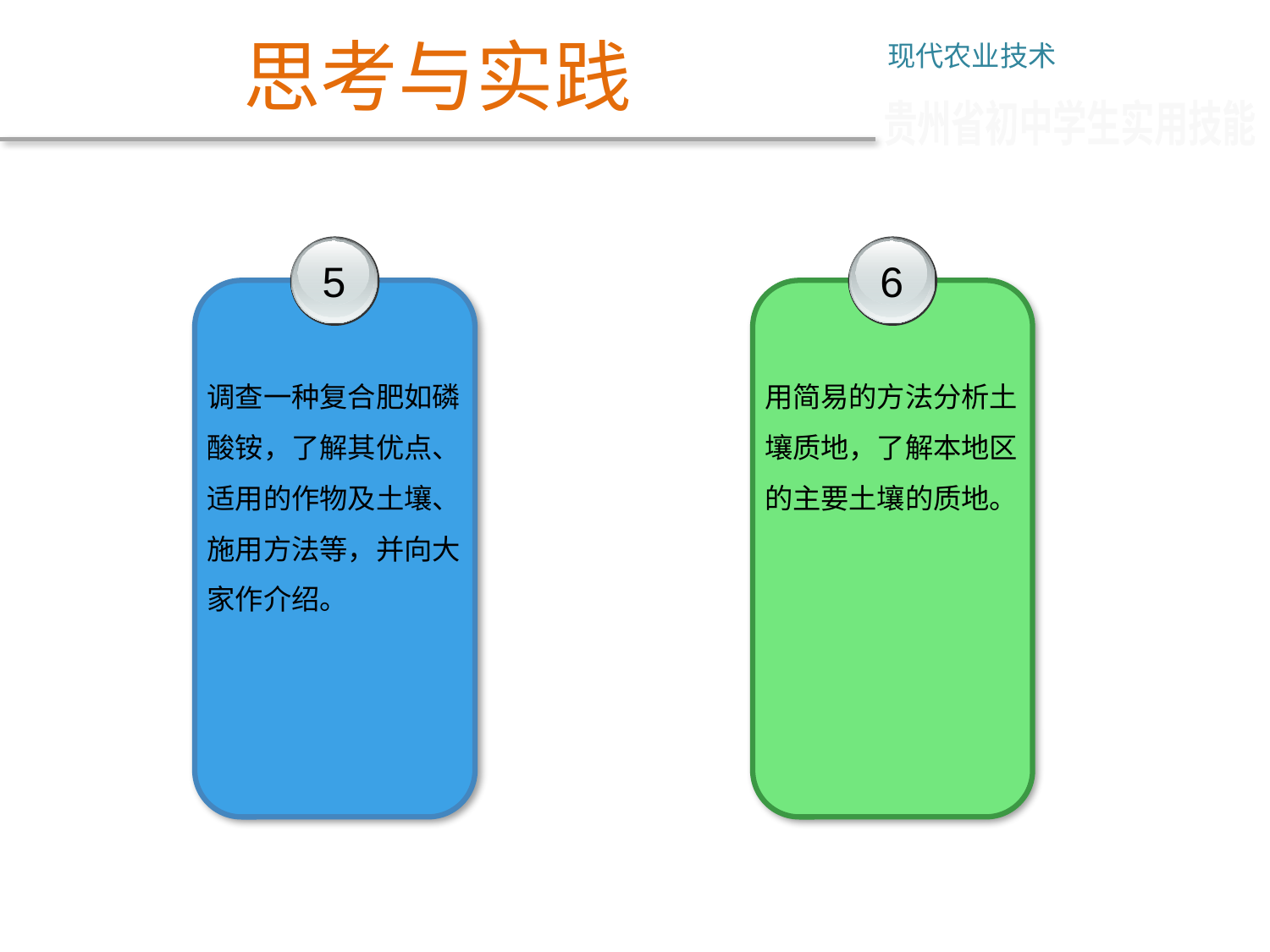

思考与实践
现代农业技术
贵州省初中学生实用技能

6

用简易的方法分析土壤质地，了解本地区的主要土壤的质地。

5

调查一种复合肥如磷酸铵，了解其优点、适用的作物及土壤、施用方法等，并向大家作介绍。